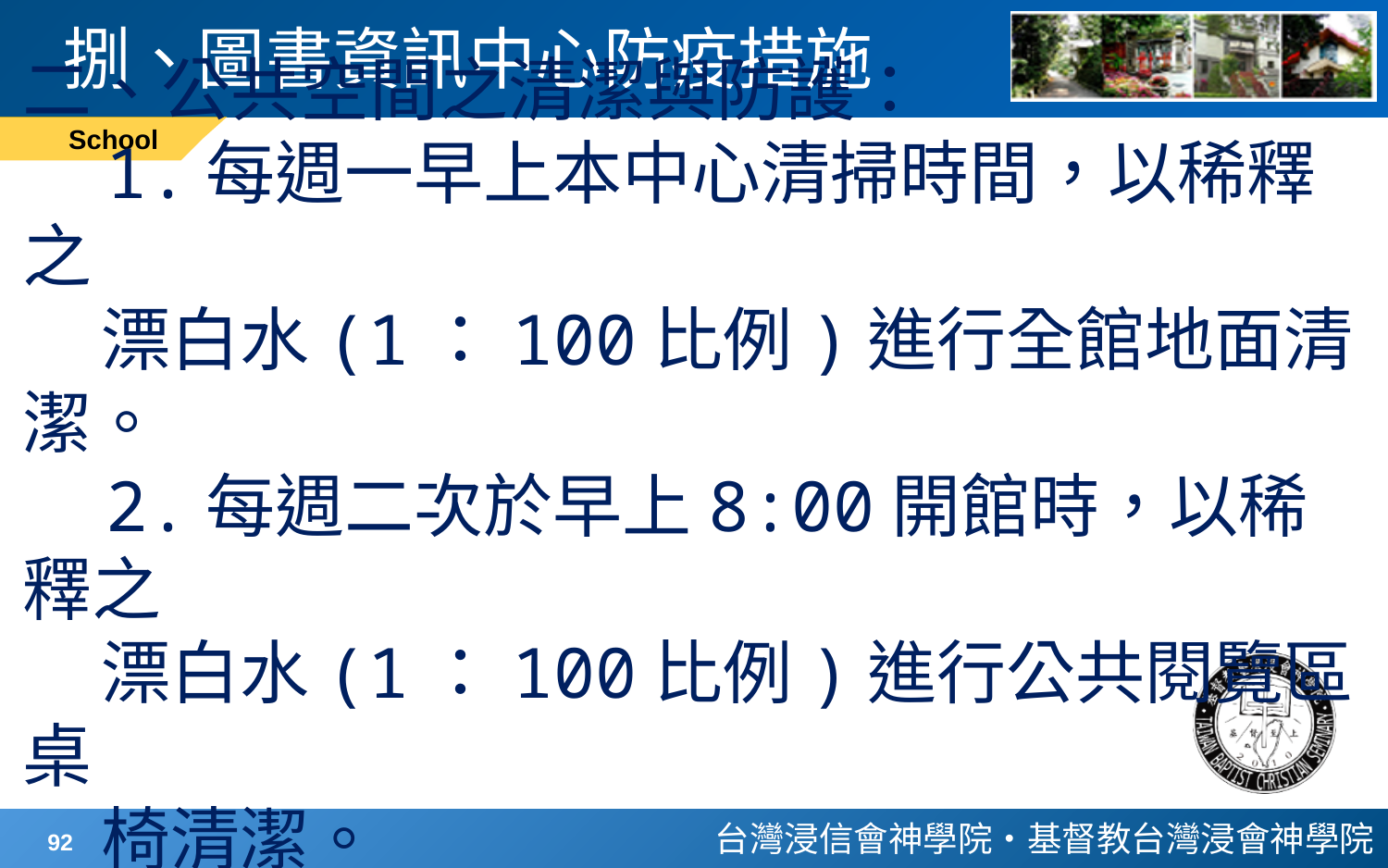

# 捌、圖書資訊中心防疫措施
School

二、公共空間之清潔與防護：
  1.每週一早上本中心清掃時間，以稀釋之
    漂白水(1：100比例)進行全館地面清潔。
  2.每週二次於早上8:00開館時，以稀釋之
    漂白水(1：100比例)進行公共閱覽區桌
    椅清潔。